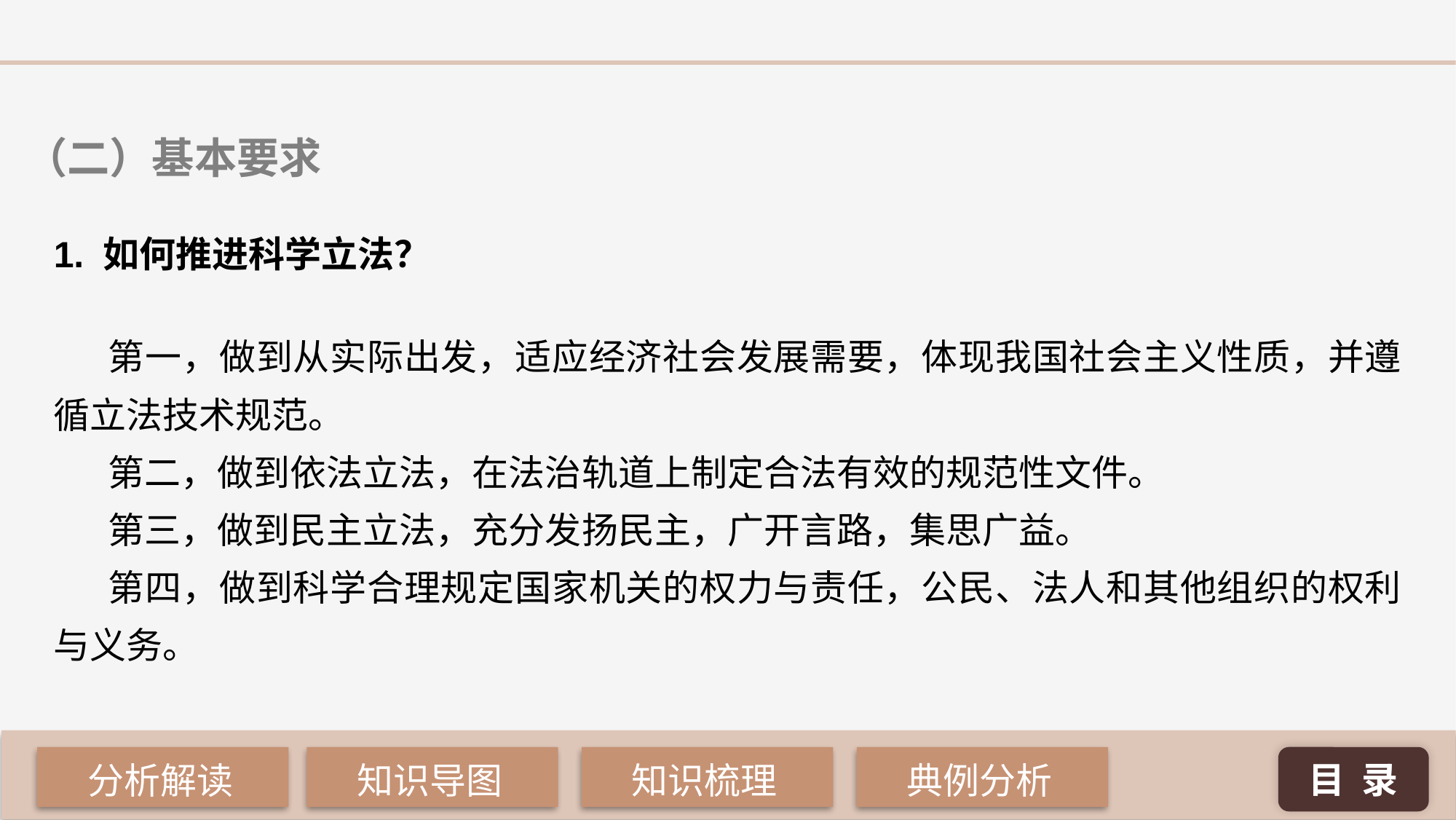

（二）基本要求
1. 如何推进科学立法？
第一，做到从实际出发，适应经济社会发展需要，体现我国社会主义性质，并遵循立法技术规范。
第二，做到依法立法，在法治轨道上制定合法有效的规范性文件。
第三，做到民主立法，充分发扬民主，广开言路，集思广益。
第四，做到科学合理规定国家机关的权力与责任，公民、法人和其他组织的权利与义务。